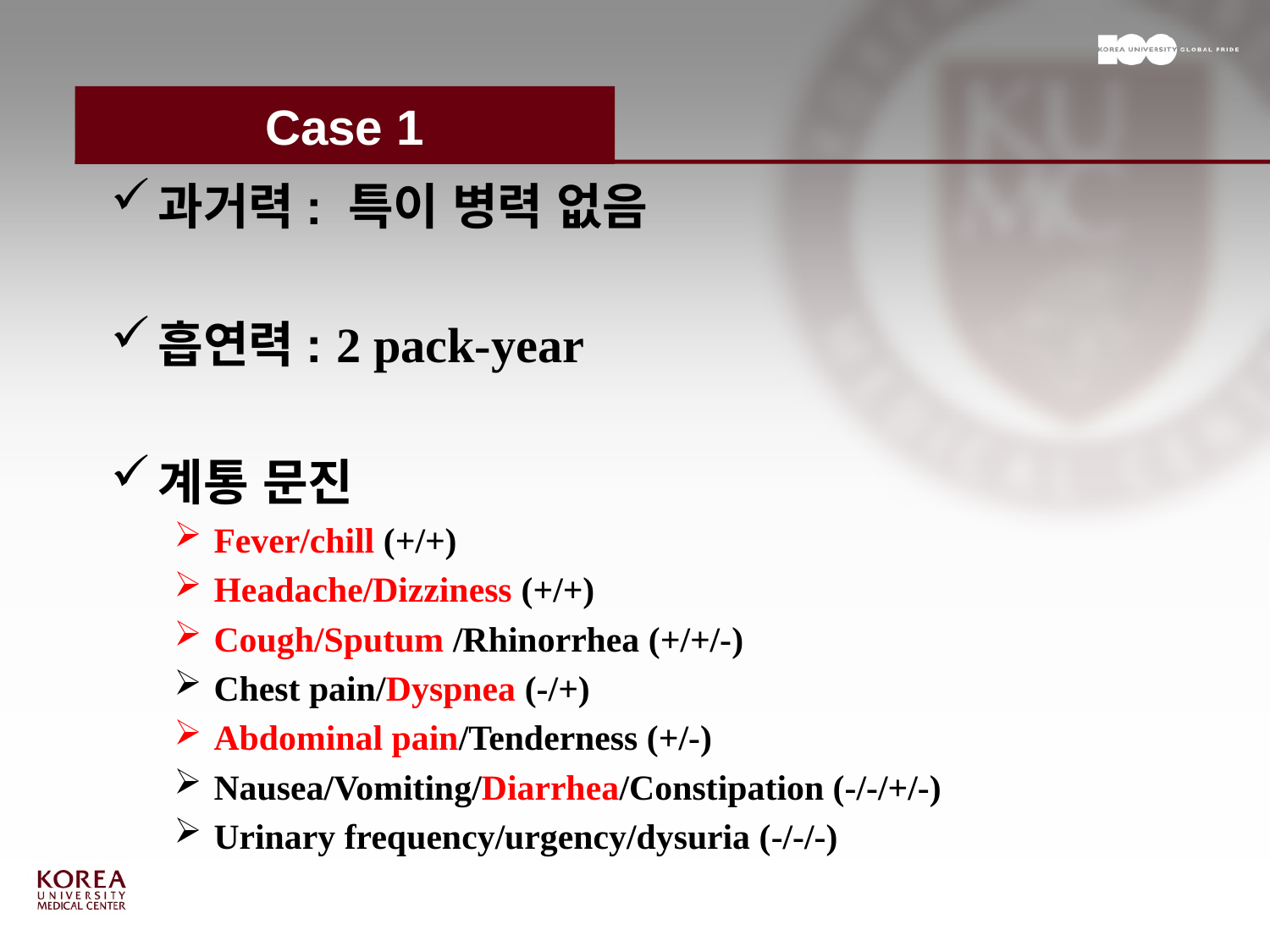

# Case 1
과거력: 특이 병력 없음

흡연력: 2 pack-year

계통 문진
Fever/chill (+/+)
Headache/Dizziness (+/+)
Cough/Sputum /Rhinorrhea (+/+/-)
Chest pain/Dyspnea (-/+)
Abdominal pain/Tenderness (+/-)
Nausea/Vomiting/Diarrhea/Constipation (-/-/+/-)
Urinary frequency/urgency/dysuria (-/-/-)